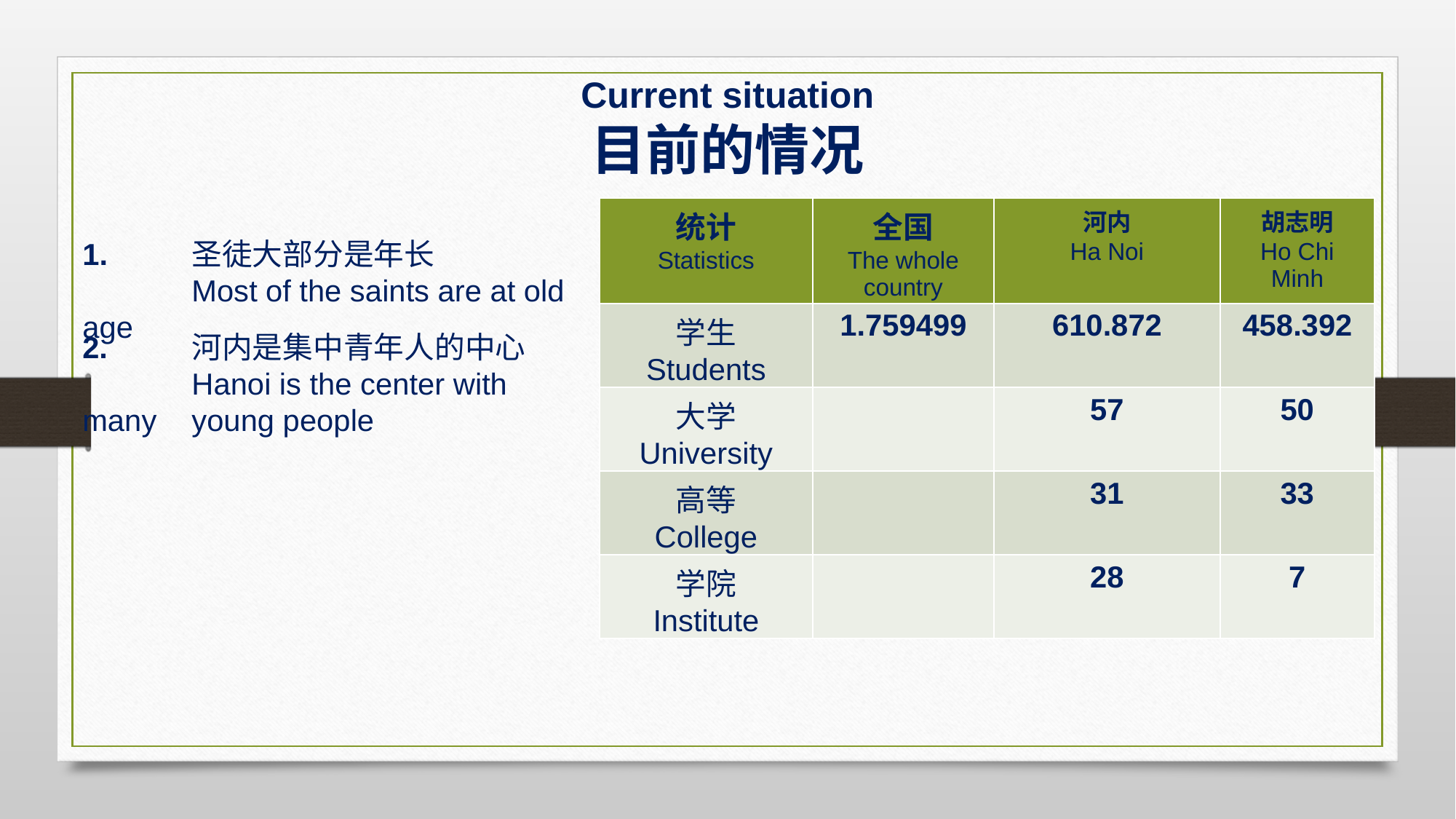

Current situation
目前的情况
| 统计 Statistics | 全国 The whole country | 河内 Ha Noi | 胡志明 Ho Chi Minh |
| --- | --- | --- | --- |
| 学生 Students | 1.759499 | 610.872 | 458.392 |
| 大学 University |  | 57 | 50 |
| 高等 College |  | 31 | 33 |
| 学院 Institute |  | 28 | 7 |
1.	圣徒大部分是年长
	Most of the saints are at old age
2.	河内是集中青年人的中心
	Hanoi is the center with many 	young people